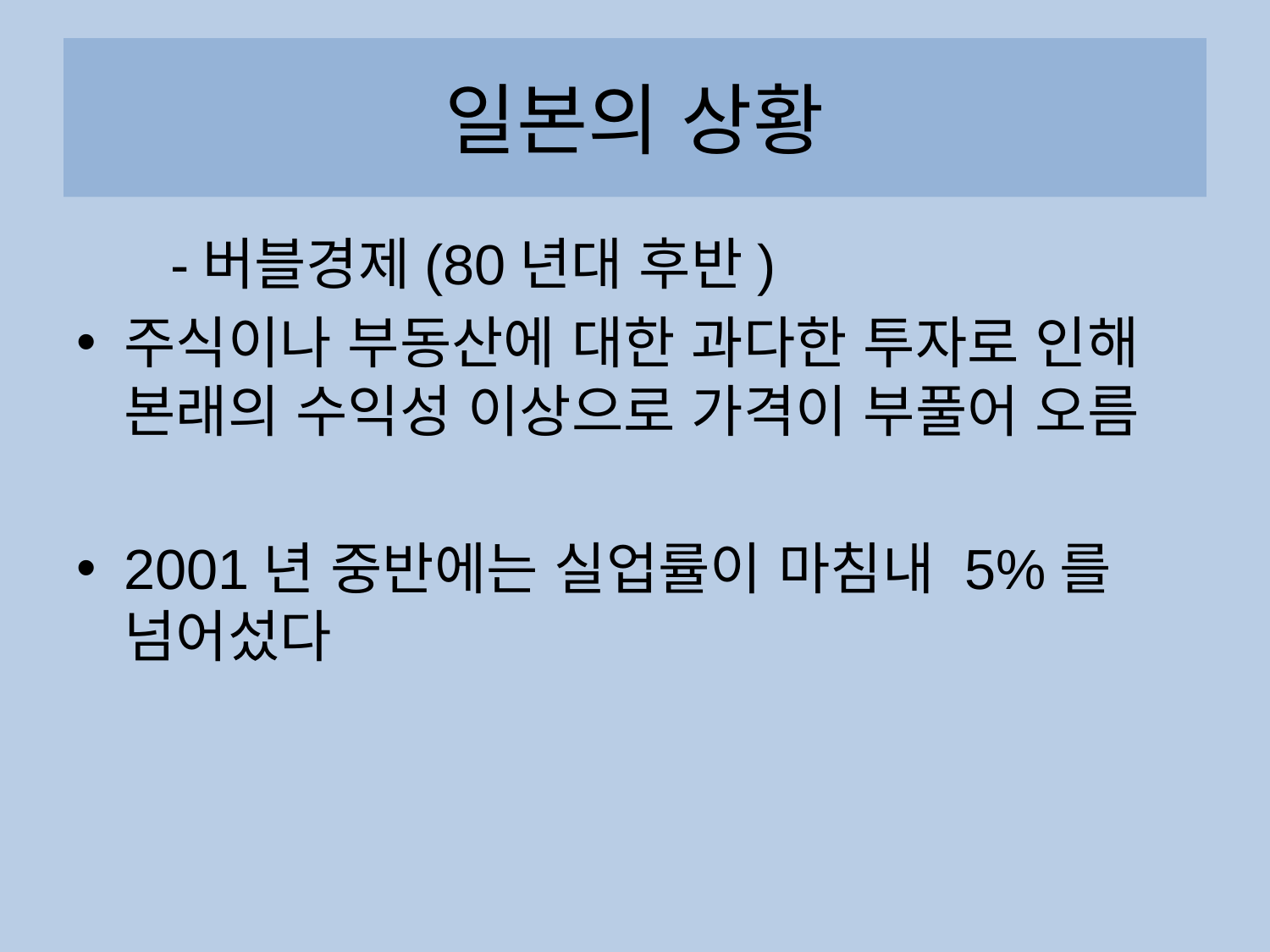

# 일본의 상황
      -버블경제(80년대 후반)
주식이나 부동산에 대한 과다한 투자로 인해 본래의 수익성 이상으로 가격이 부풀어 오름

2001년 중반에는 실업률이 마침내 5%를 넘어섰다